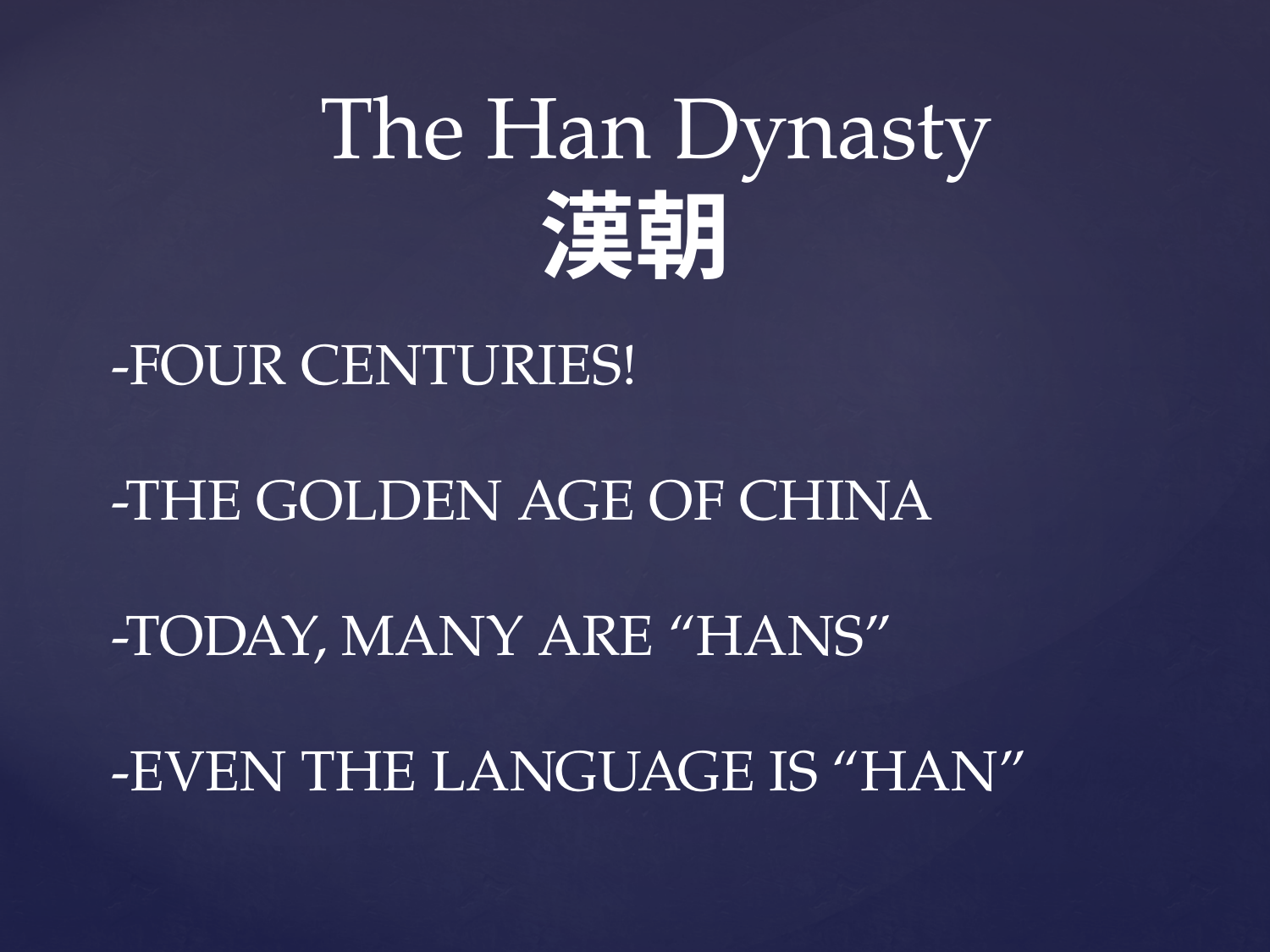

# The Han Dynasty 漢朝
-FOUR CENTURIES!

-THE GOLDEN AGE OF CHINA

-TODAY, MANY ARE “HANS”

-EVEN THE LANGUAGE IS “HAN”